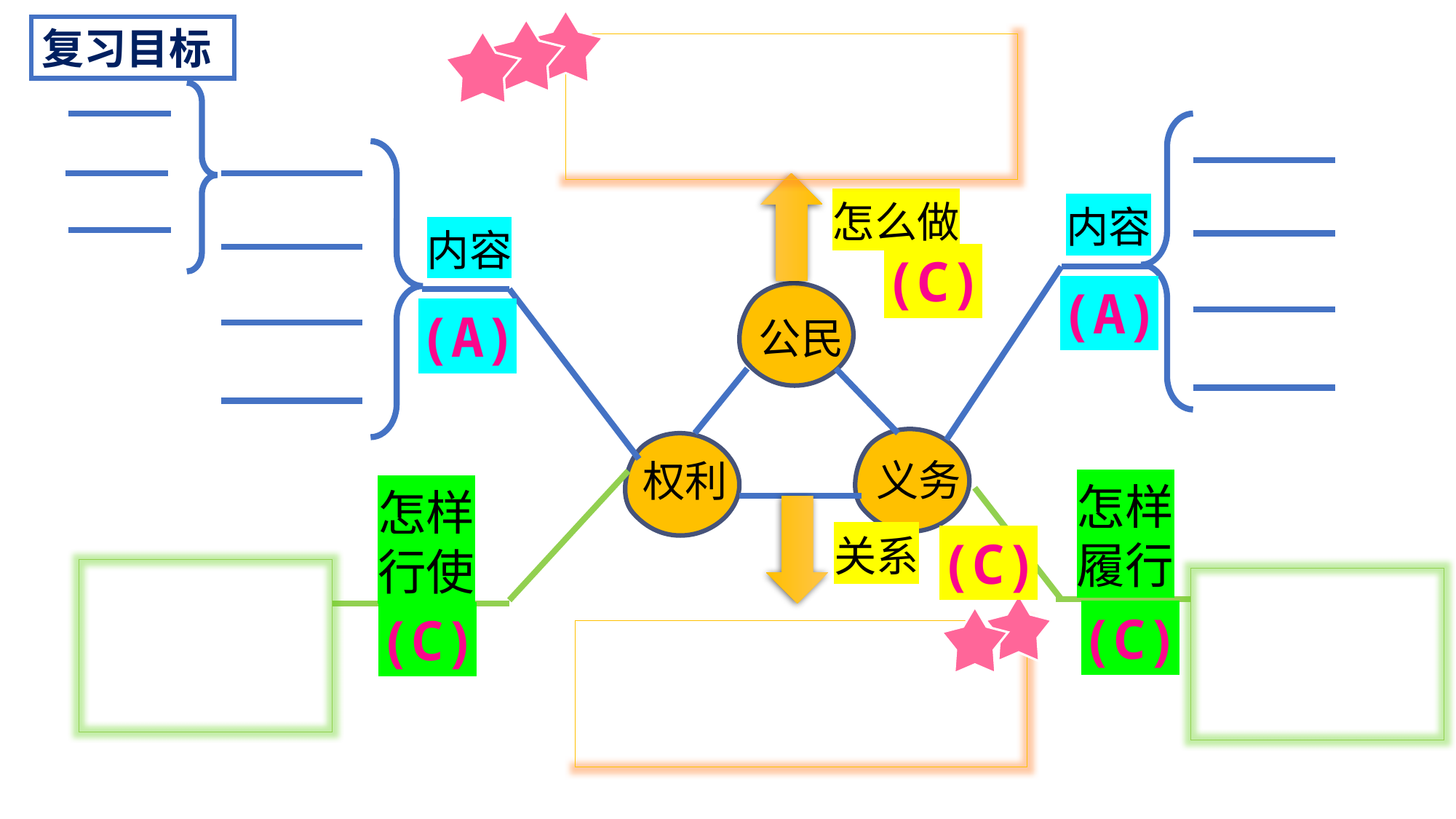

复习目标

怎么做
内容

内容
(C)
(A)

公民
(A)

义务

权利
怎样
履行
怎样
行使

关系
(C)

(C)
(C)